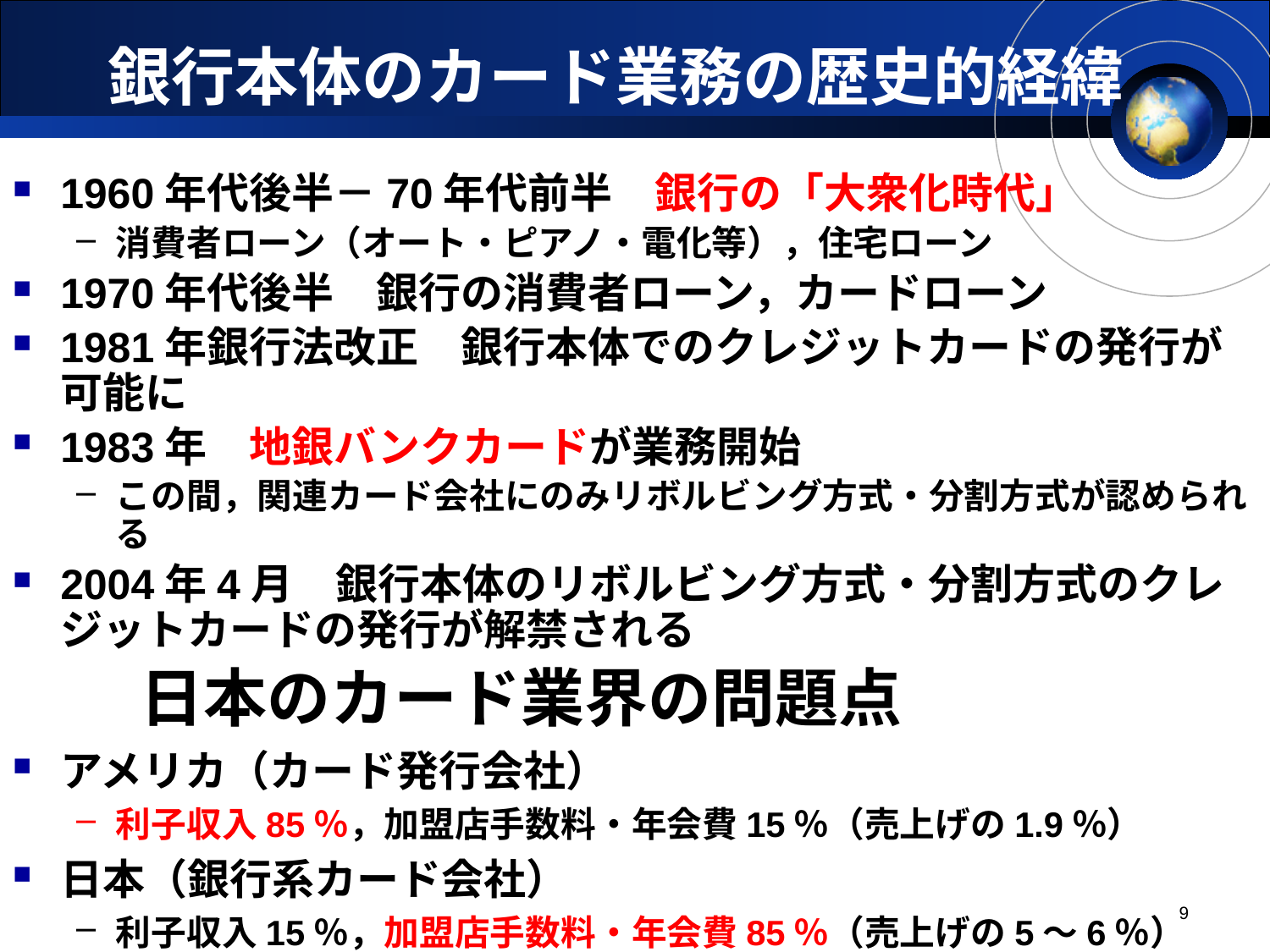

# 銀行本体のカード業務の歴史的経緯
1960年代後半－70年代前半　銀行の「大衆化時代」
消費者ローン（オート・ピアノ・電化等），住宅ローン
1970年代後半　銀行の消費者ローン，カードローン
1981年銀行法改正　銀行本体でのクレジットカードの発行が可能に
1983年　地銀バンクカードが業務開始
この間，関連カード会社にのみリボルビング方式・分割方式が認められる
2004年4月　銀行本体のリボルビング方式・分割方式のクレジットカードの発行が解禁される
　　日本のカード業界の問題点
アメリカ（カード発行会社）
利子収入85％，加盟店手数料・年会費15％（売上げの1.9％）
日本（銀行系カード会社）
利子収入15％，加盟店手数料・年会費85％（売上げの5～6％）
9